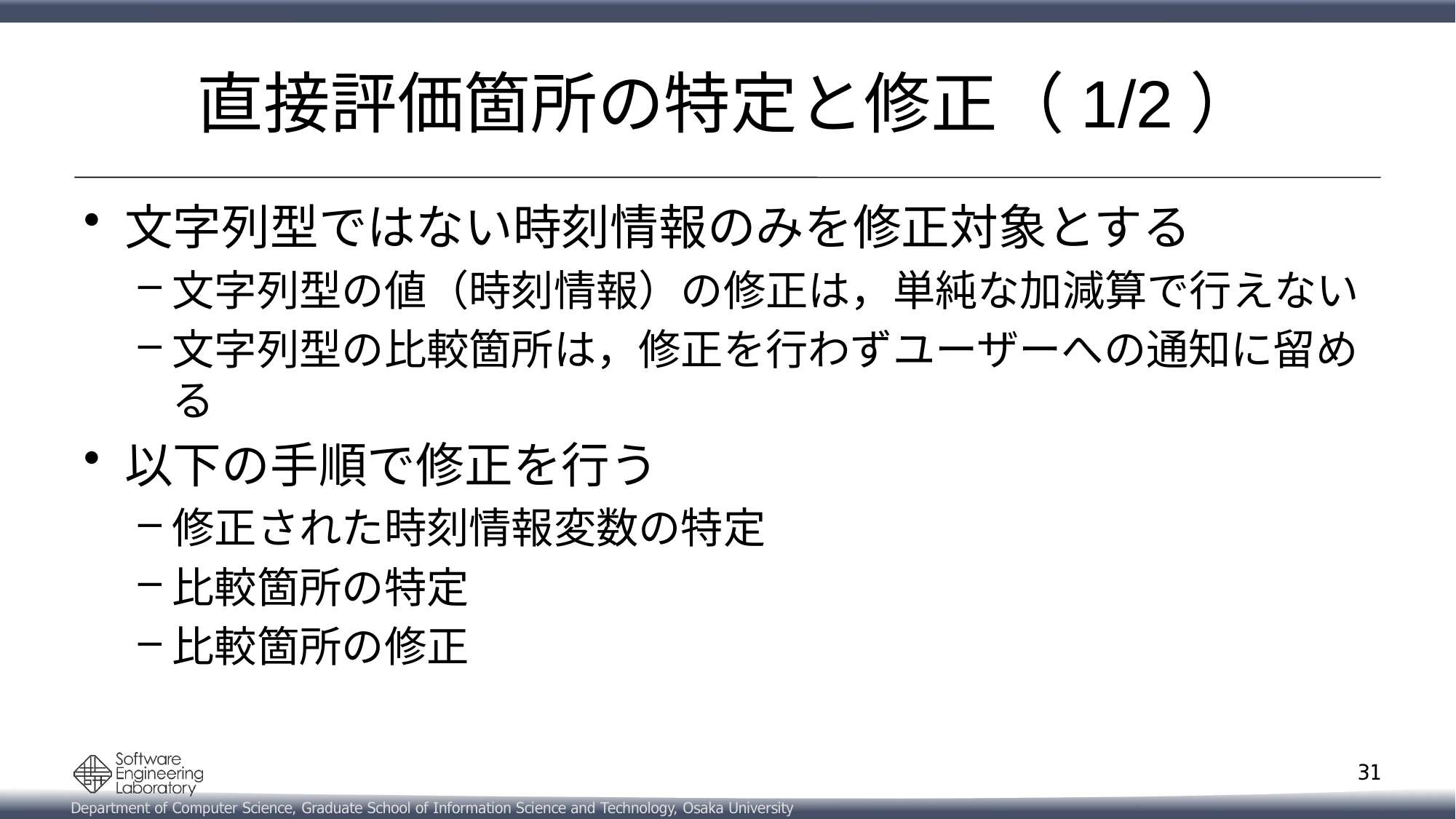

# 直接評価箇所の特定と修正（1/2）
文字列型ではない時刻情報のみを修正対象とする
文字列型の値（時刻情報）の修正は，単純な加減算で行えない
文字列型の比較箇所は，修正を行わずユーザーへの通知に留める
以下の手順で修正を行う
修正された時刻情報変数の特定
比較箇所の特定
比較箇所の修正

31